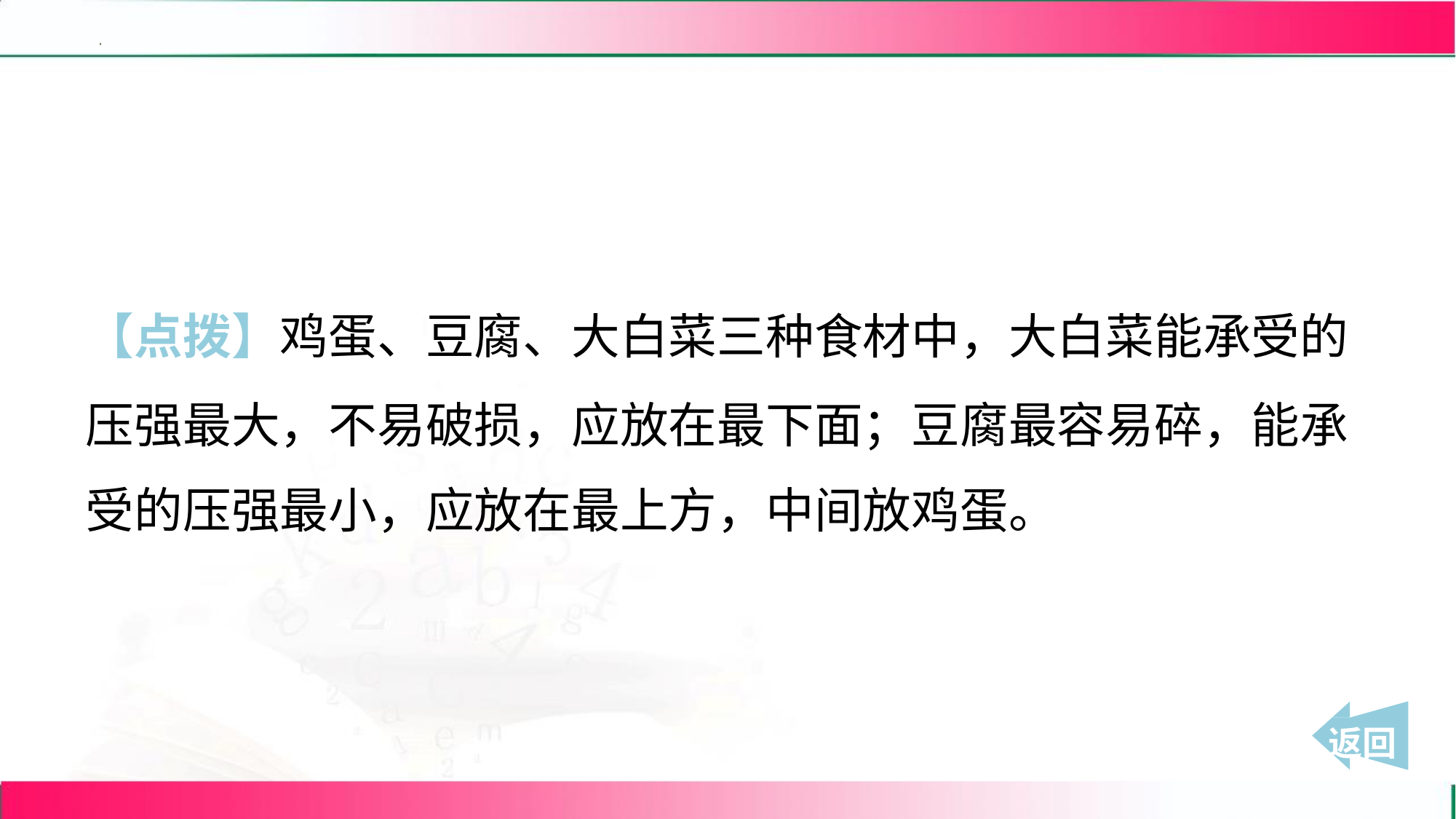

【点拨】鸡蛋、豆腐、大白菜三种食材中，大白菜能承受的
压强最大，不易破损，应放在最下面；豆腐最容易碎，能承
受的压强最小，应放在最上方，中间放鸡蛋。
 返回